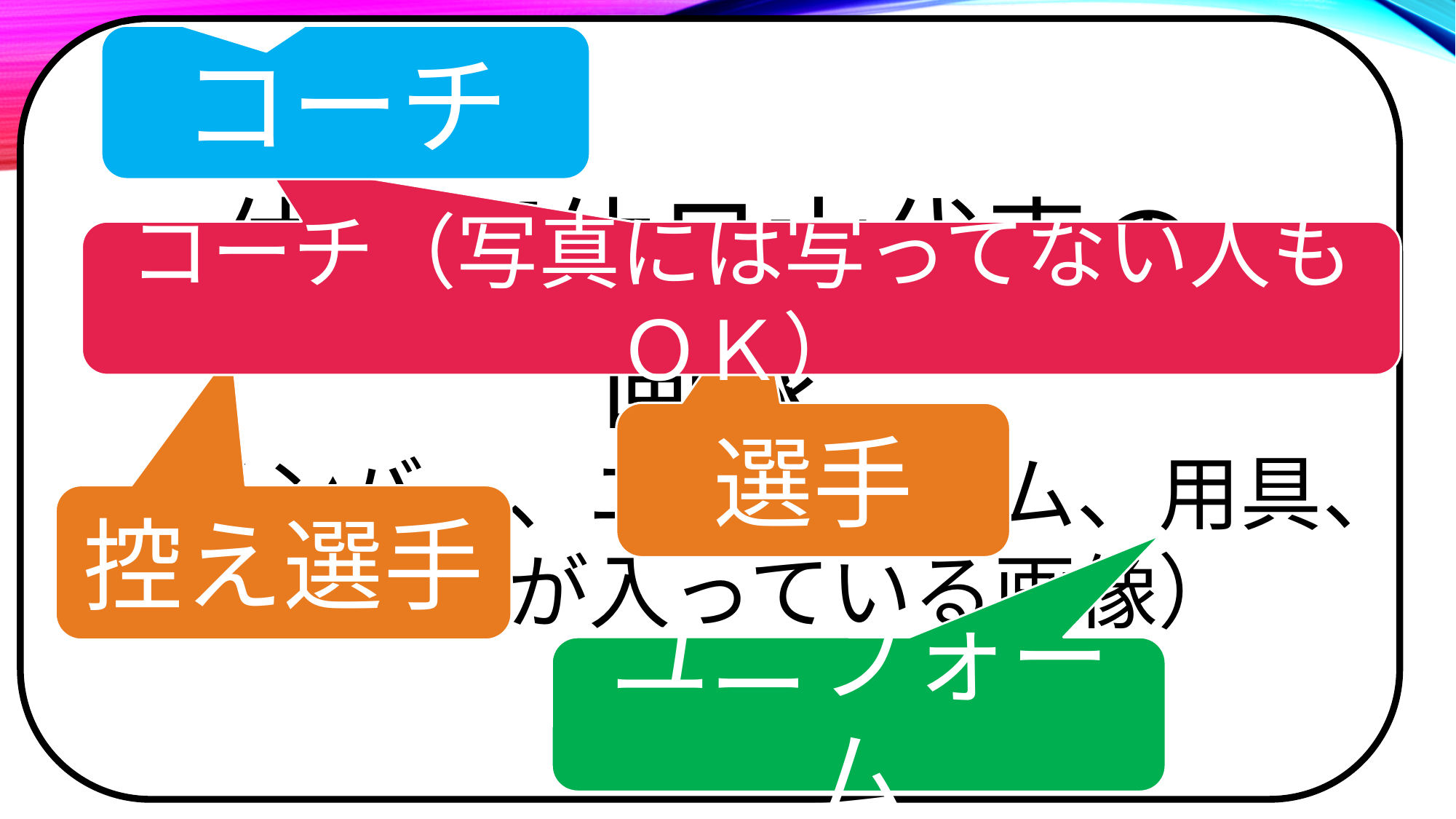

体操団体日本代表の
画像
（メンバー、ユニフォーム、用具、観客、等が入っている画像）
コーチ
#
コーチ（写真には写ってない人もＯＫ）

選手
控え選手
ユニフォーム